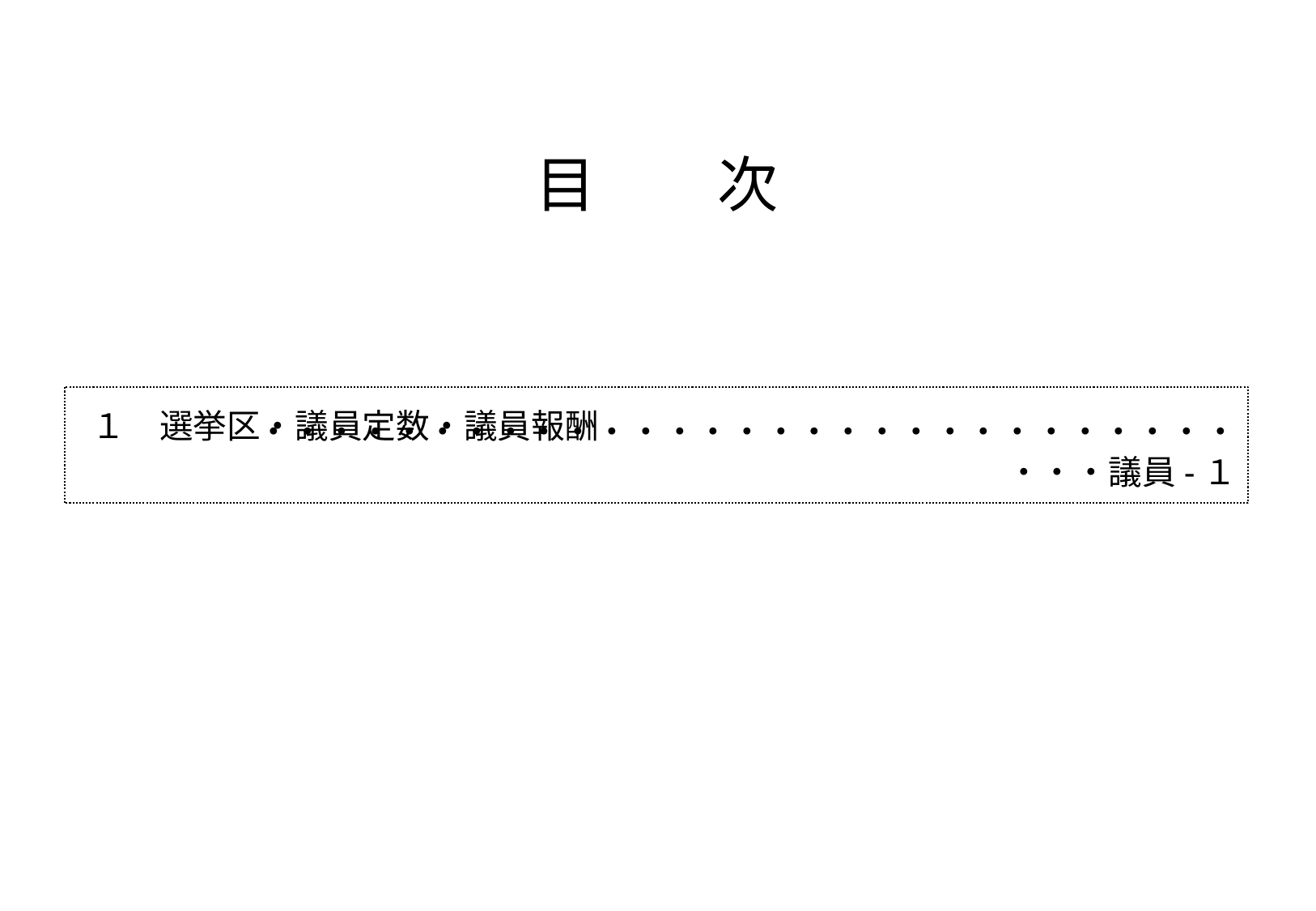

# 目　　次
 １　選挙区・議員定数・議員報酬
・・・・・・・・・・・・・・・・・・・・・・・・・・・・・・・・議員-１